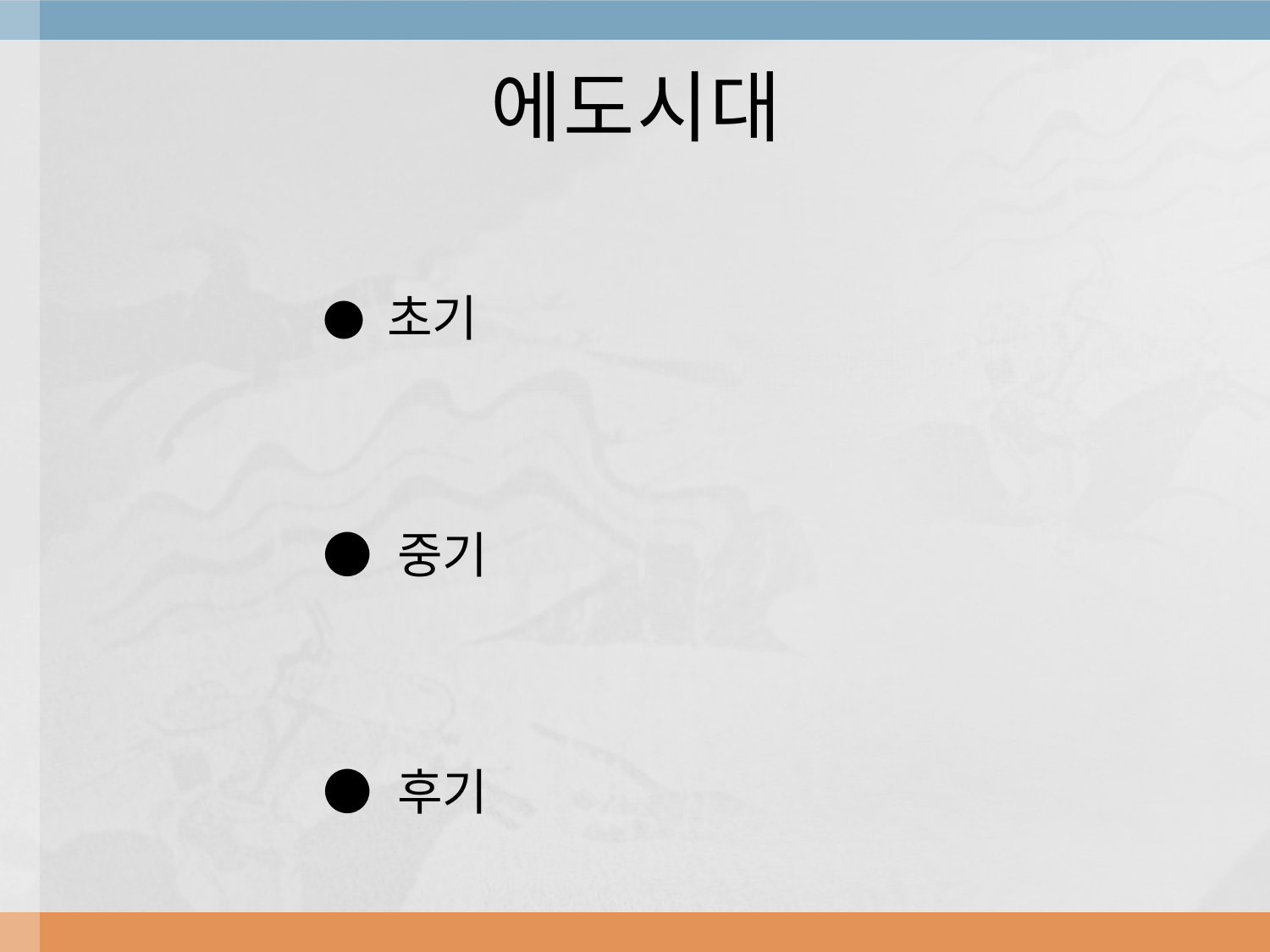

# 에도시대
● 초기

● 중기

● 후기